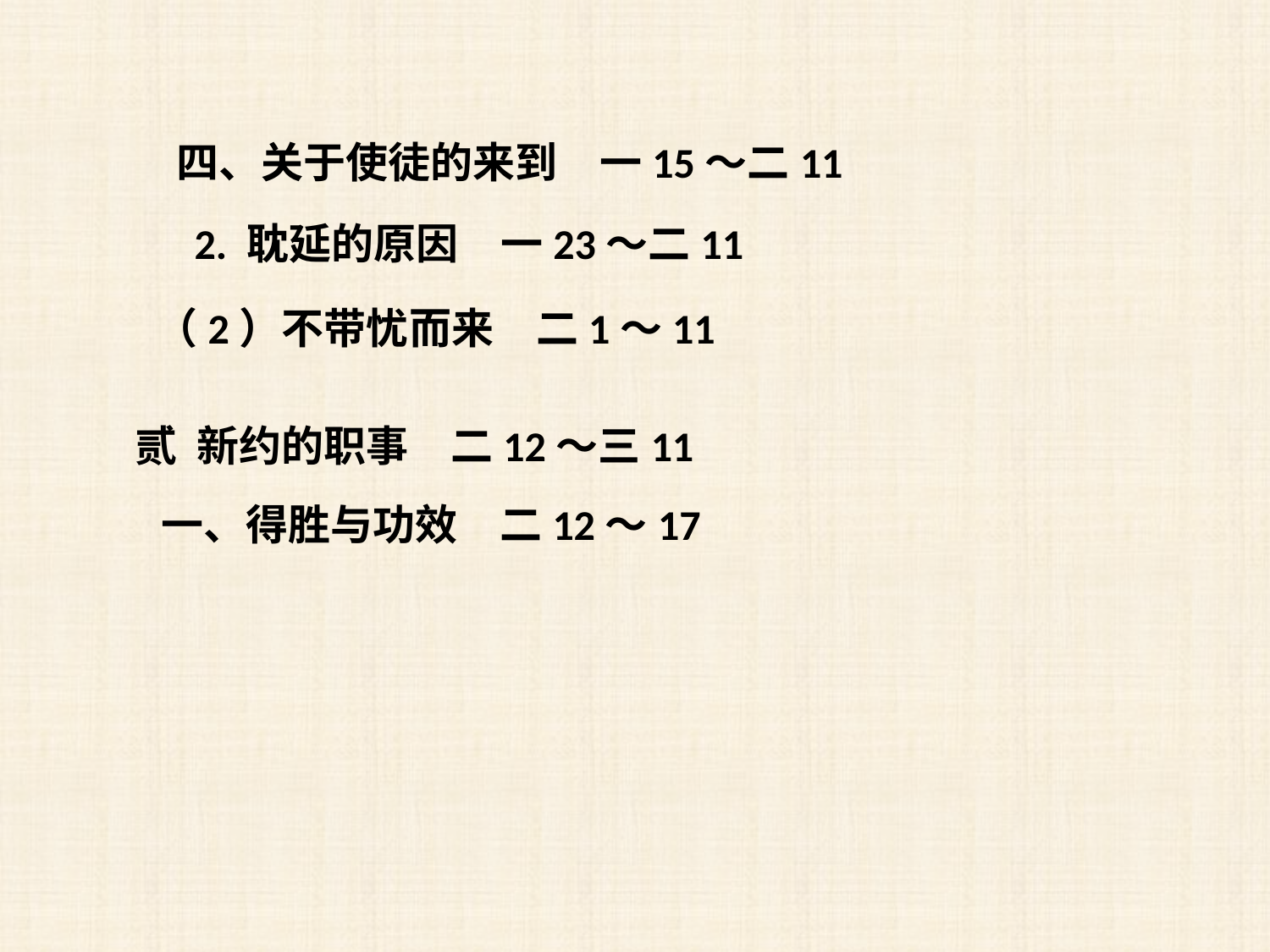

四、关于使徒的来到　一15～二11
  2. 耽延的原因　一23～二11
（2）不带忧而来　二1～11
贰  新约的职事　二12～三11
一、得胜与功效　二12～17